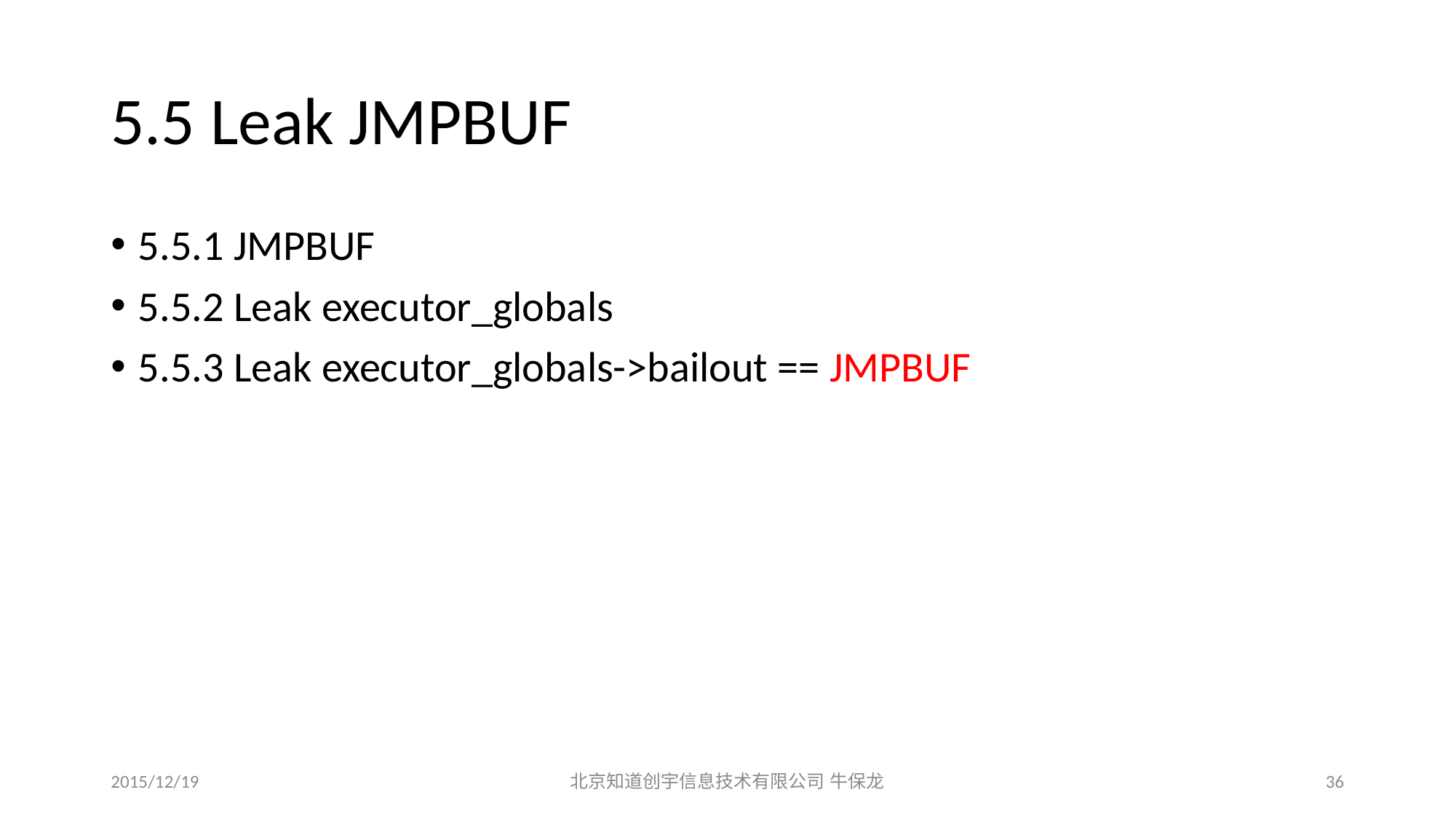

# 5.5 Leak JMPBUF
5.5.1 JMPBUF
5.5.2 Leak executor_globals
5.5.3 Leak executor_globals->bailout == JMPBUF
2015/12/19
北京知道创宇信息技术有限公司 牛保龙
36